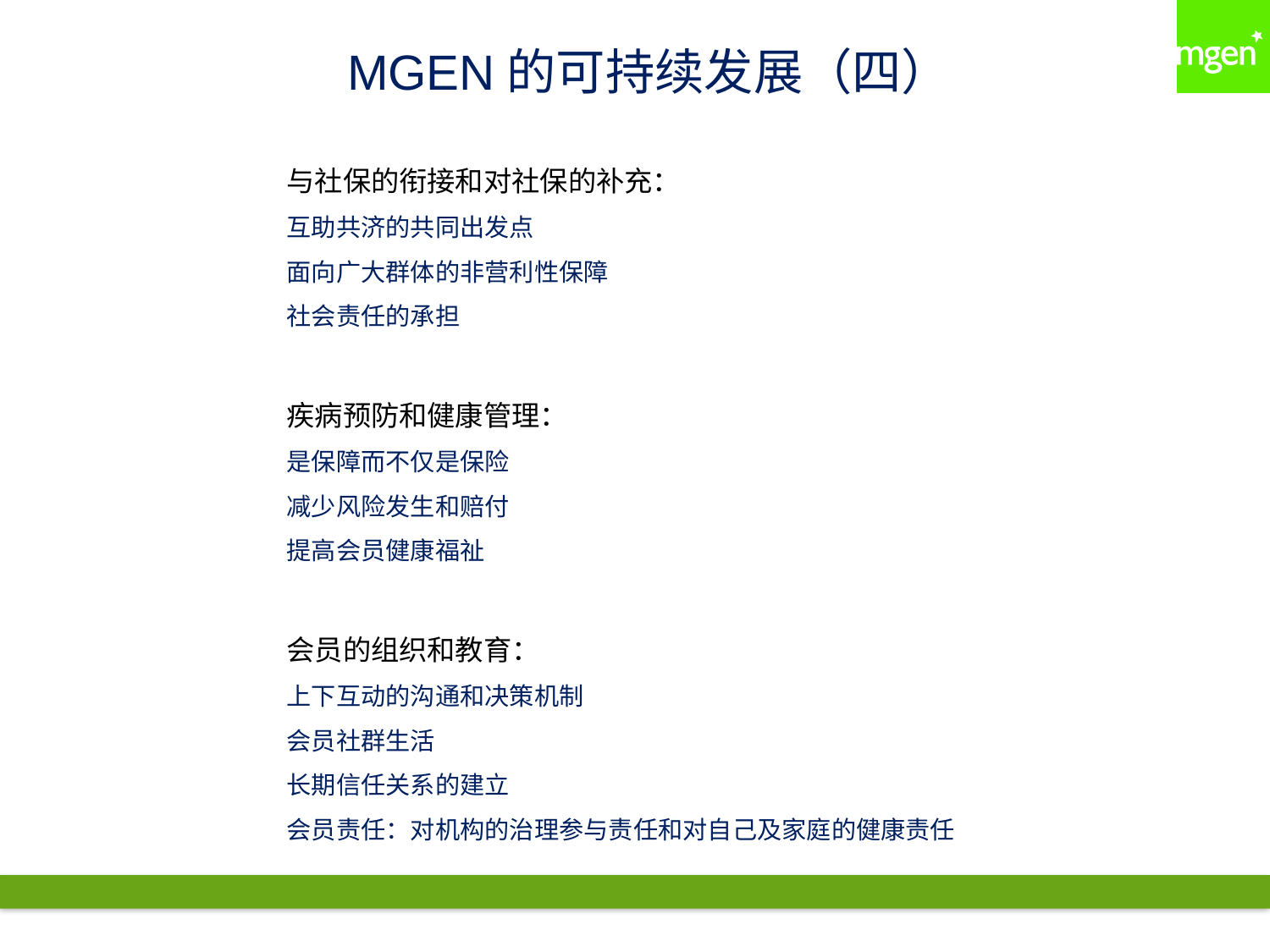

MGEN的可持续发展（四）

与社保的衔接和对社保的补充：
互助共济的共同出发点
面向广大群体的非营利性保障
社会责任的承担

疾病预防和健康管理：
是保障而不仅是保险
减少风险发生和赔付
提高会员健康福祉

会员的组织和教育：
上下互动的沟通和决策机制
会员社群生活
长期信任关系的建立
会员责任：对机构的治理参与责任和对自己及家庭的健康责任